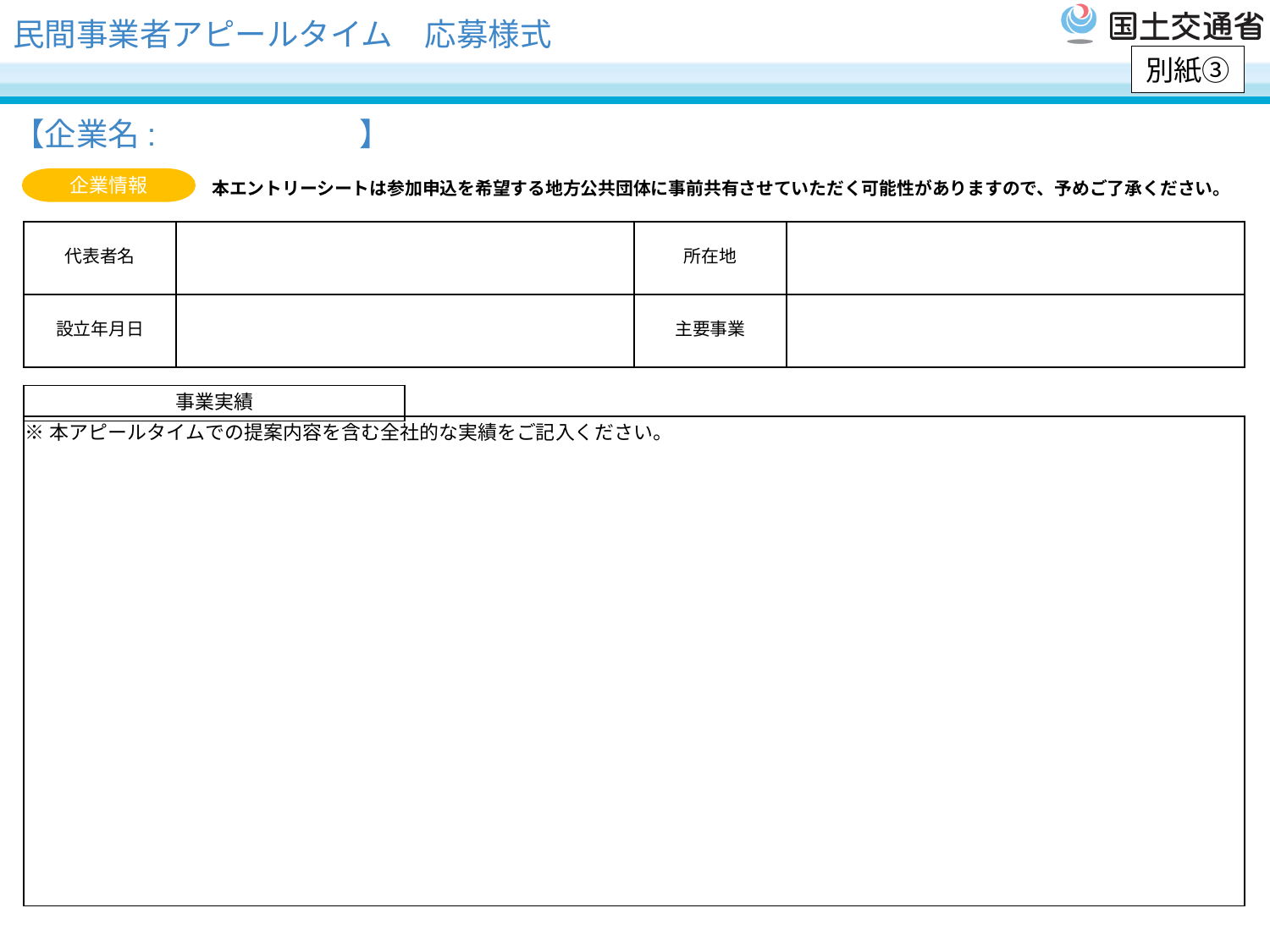

民間事業者アピールタイム　応募様式
別紙③
# 【企業名:                      】
企業情報
| 本エントリーシートは参加申込を希望する地方公共団体に事前共有させていただく可能性がありますので、予めご了承ください。 |
| --- |
| 代表者名 |  | 所在地 |  |
| --- | --- | --- | --- |
| 設立年月日 |  | 主要事業 |  |
| 事業実績 |
| --- |
| ※本アピールタイムでの提案内容を含む全社的な実績をご記入ください。 |
| --- |